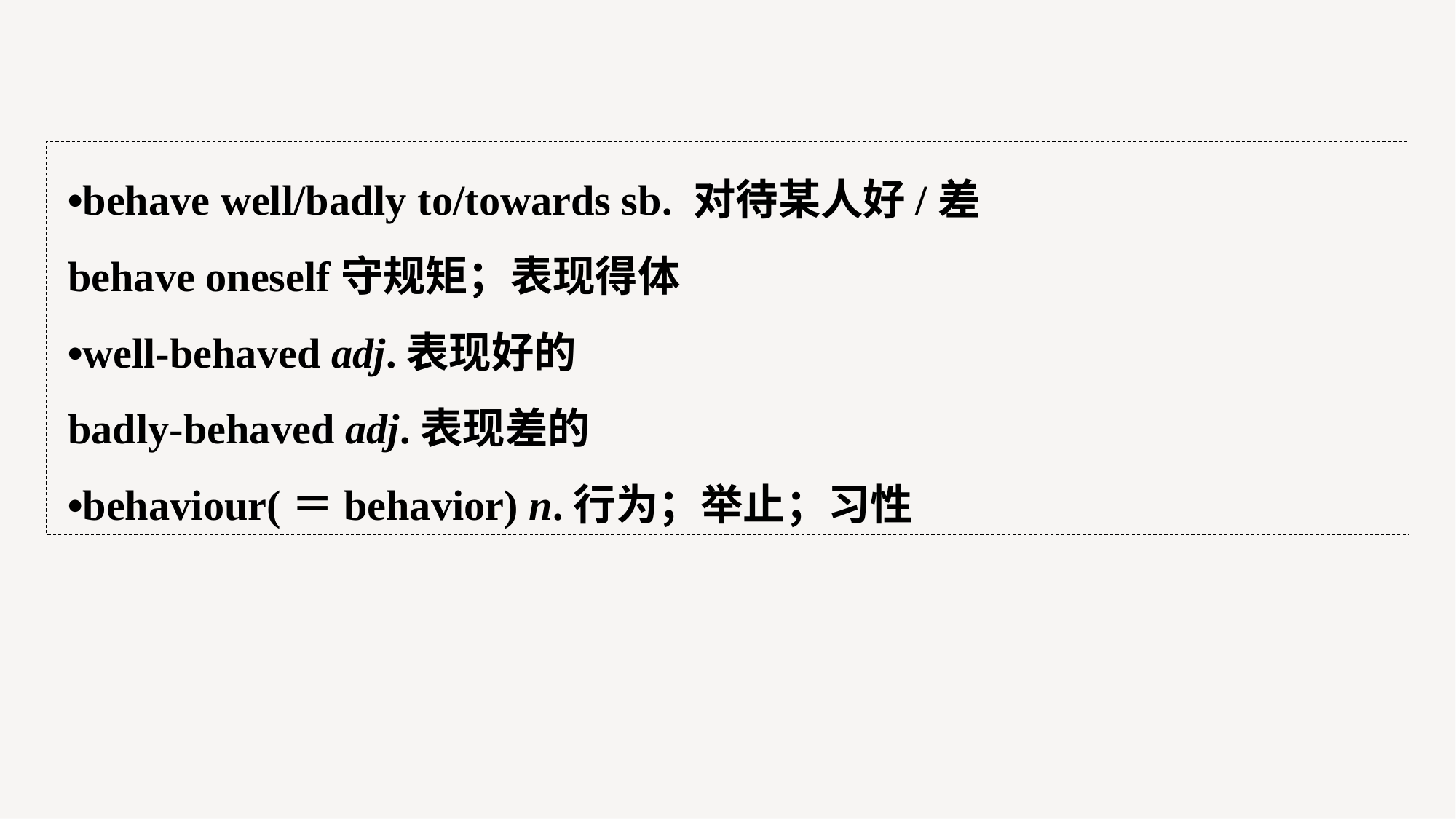

•behave well/badly to/towards sb. 对待某人好/差
behave oneself守规矩；表现得体
•well-behaved adj.表现好的
badly-behaved adj.表现差的
•behaviour(＝behavior) n.行为；举止；习性